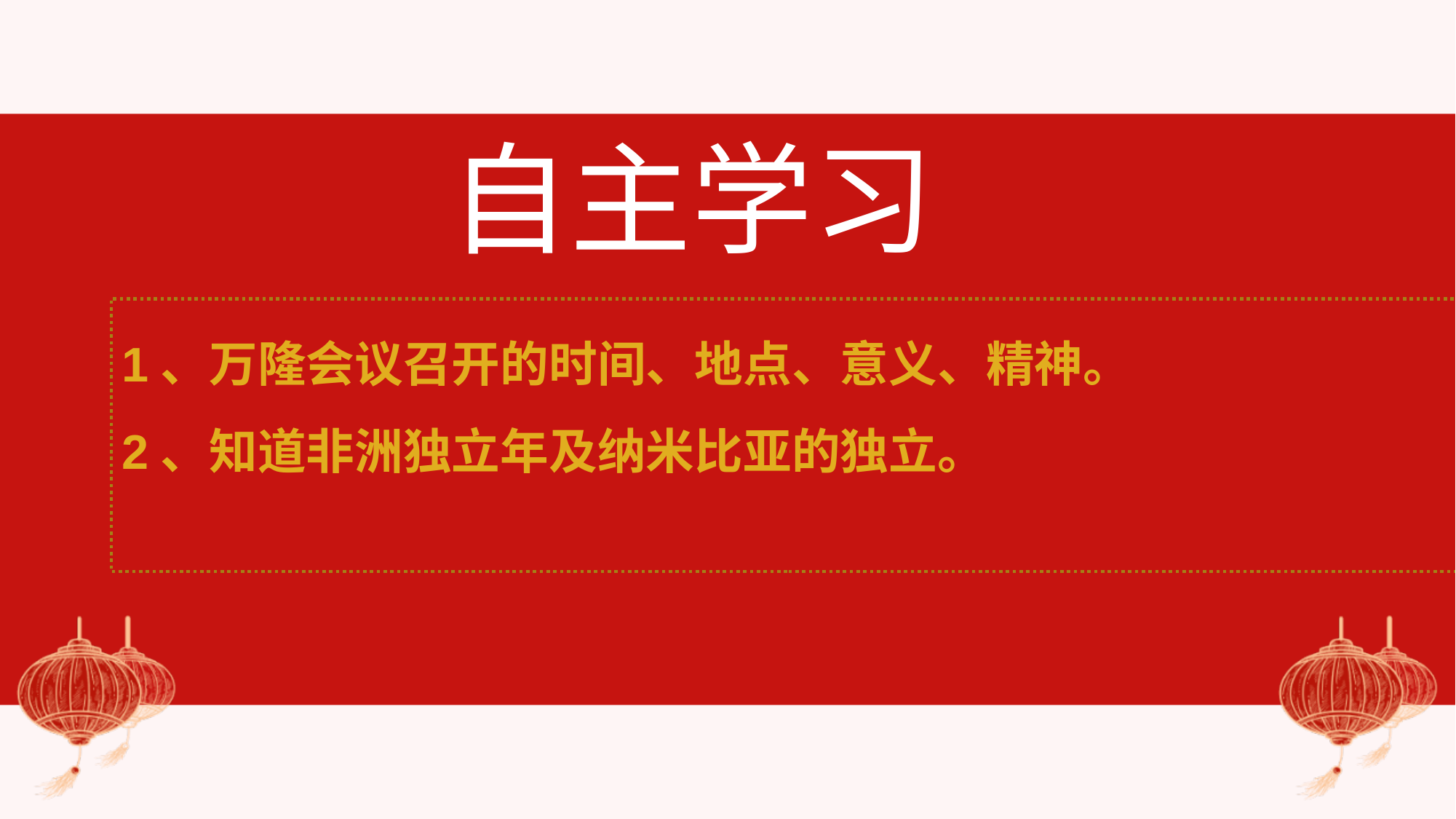

自主学习
1、万隆会议召开的时间、地点、意义、精神。
2、知道非洲独立年及纳米比亚的独立。